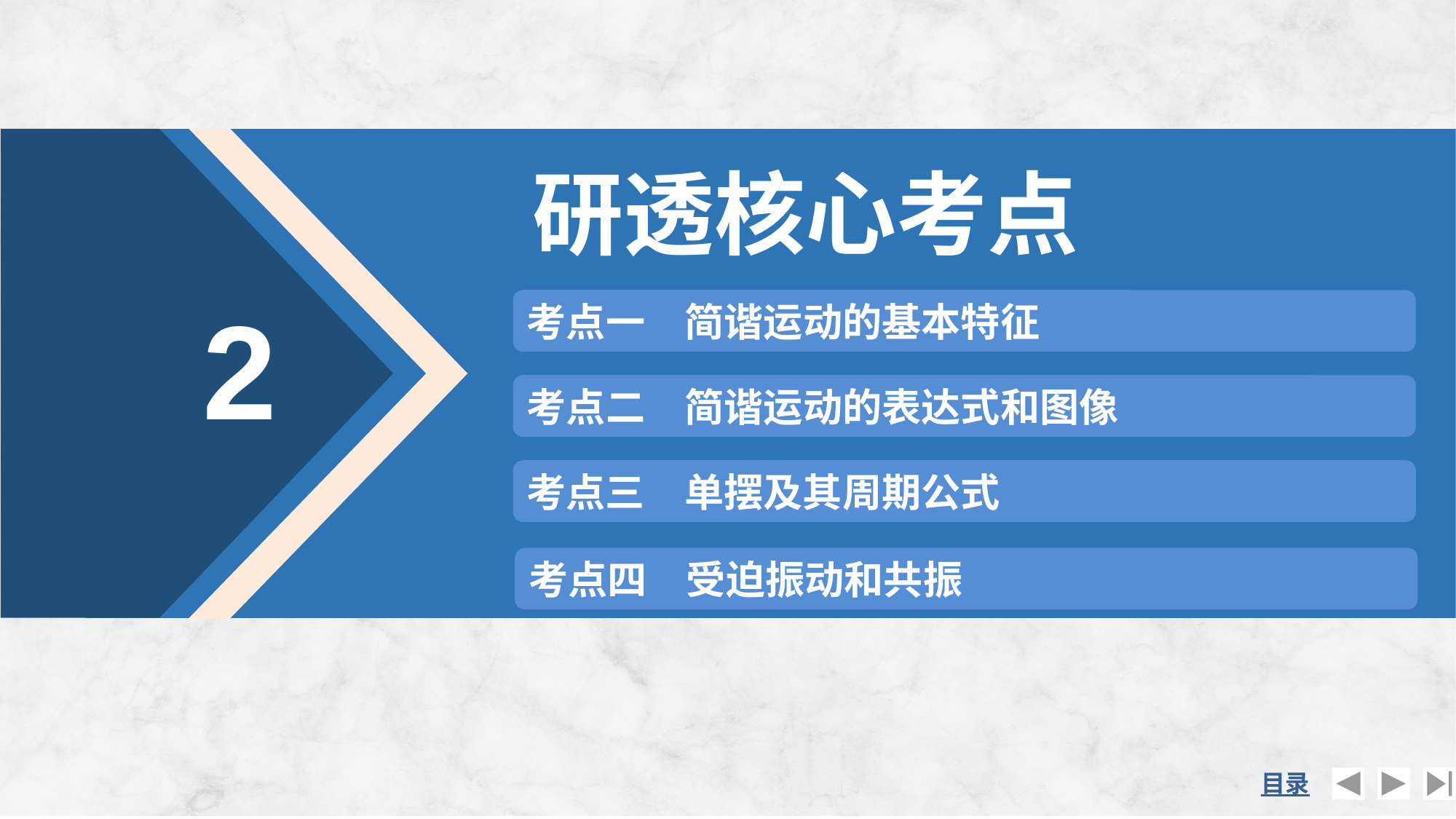

研透核心考点
2
考点一　简谐运动的基本特征
考点二　简谐运动的表达式和图像
考点三　单摆及其周期公式
考点四　受迫振动和共振